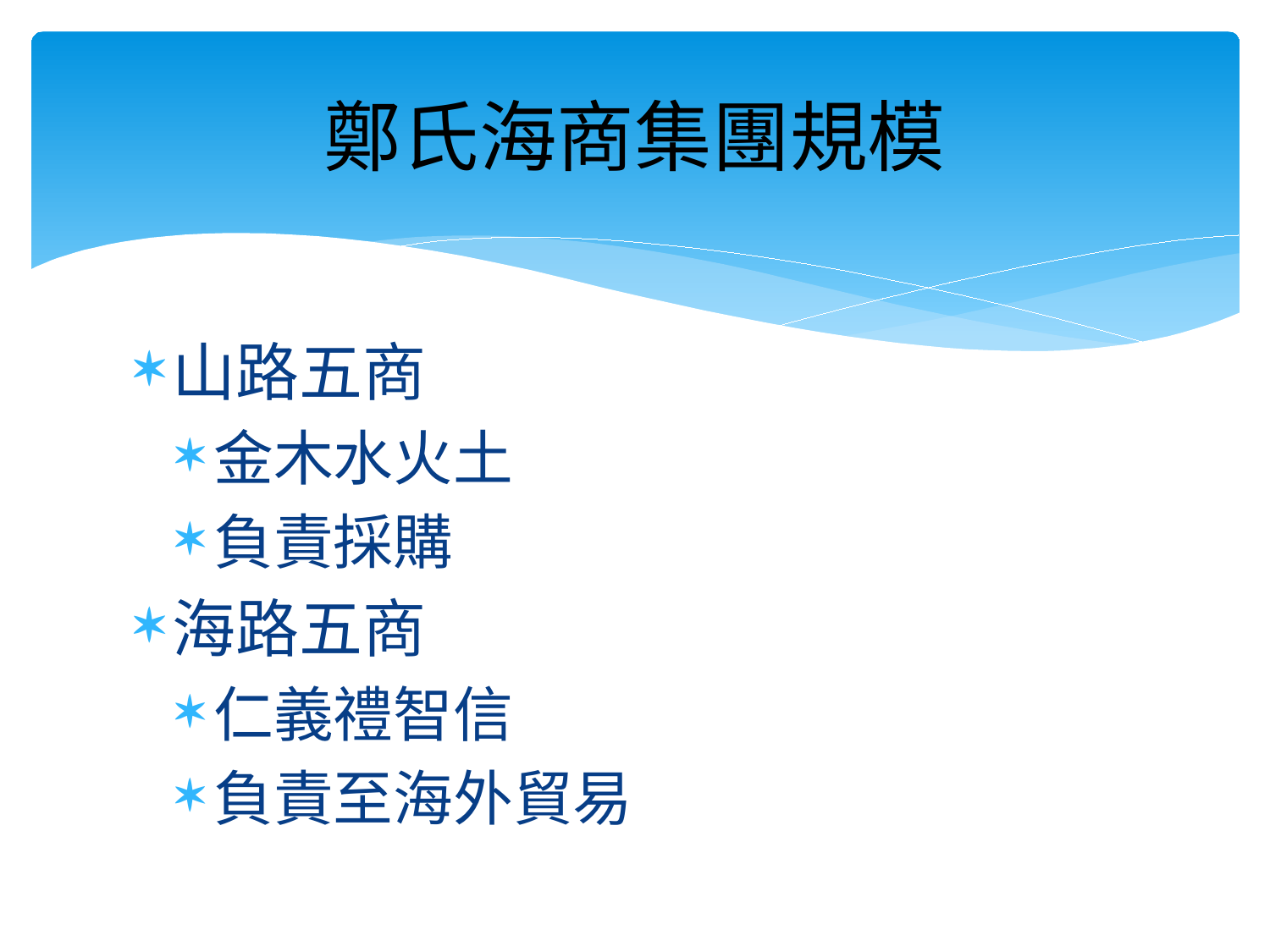

# 鄭氏海商集團規模
山路五商
金木水火土
負責採購
海路五商
仁義禮智信
負責至海外貿易